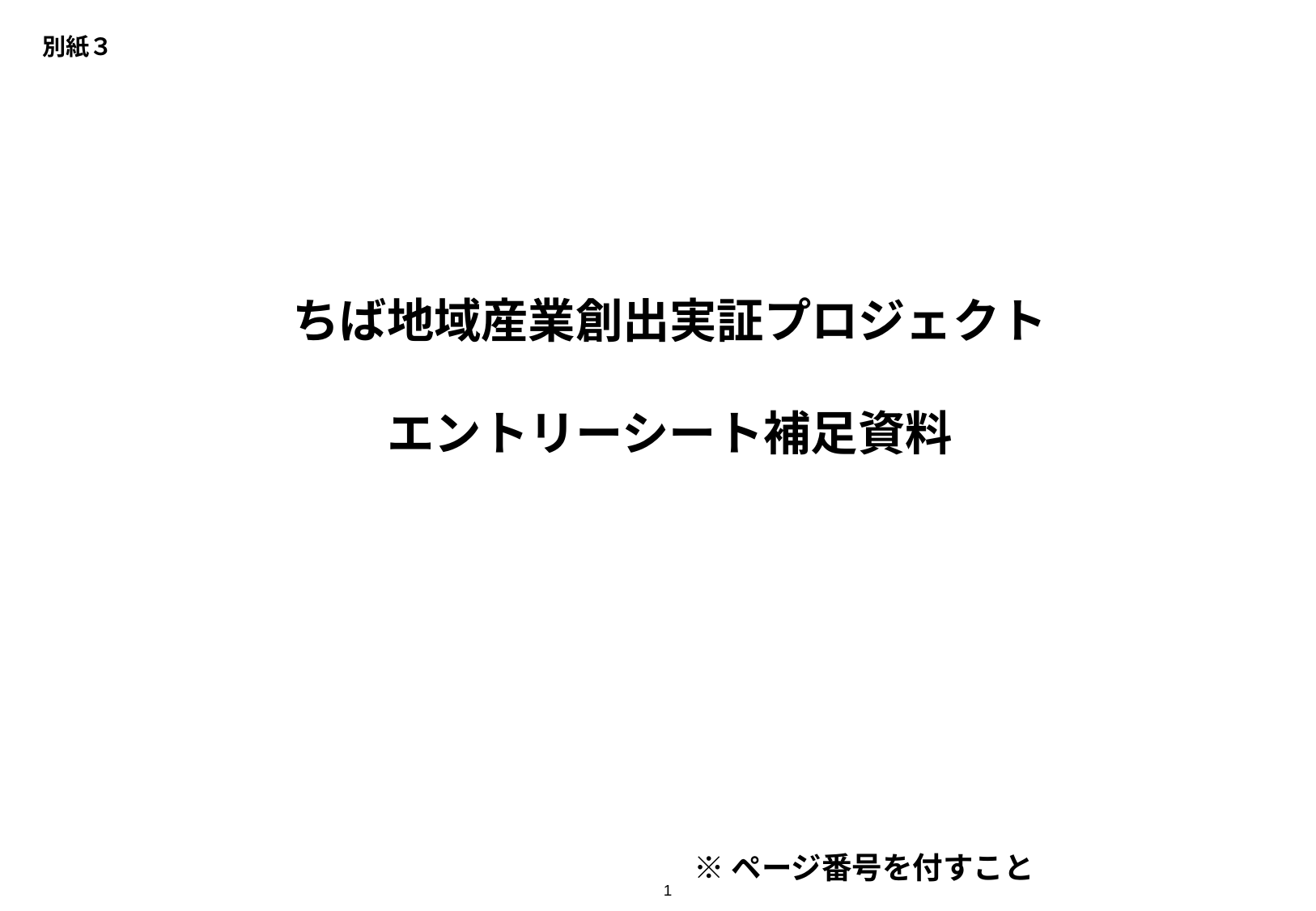

別紙３
ちば地域産業創出実証プロジェクト

エントリーシート補足資料
※ページ番号を付すこと
1